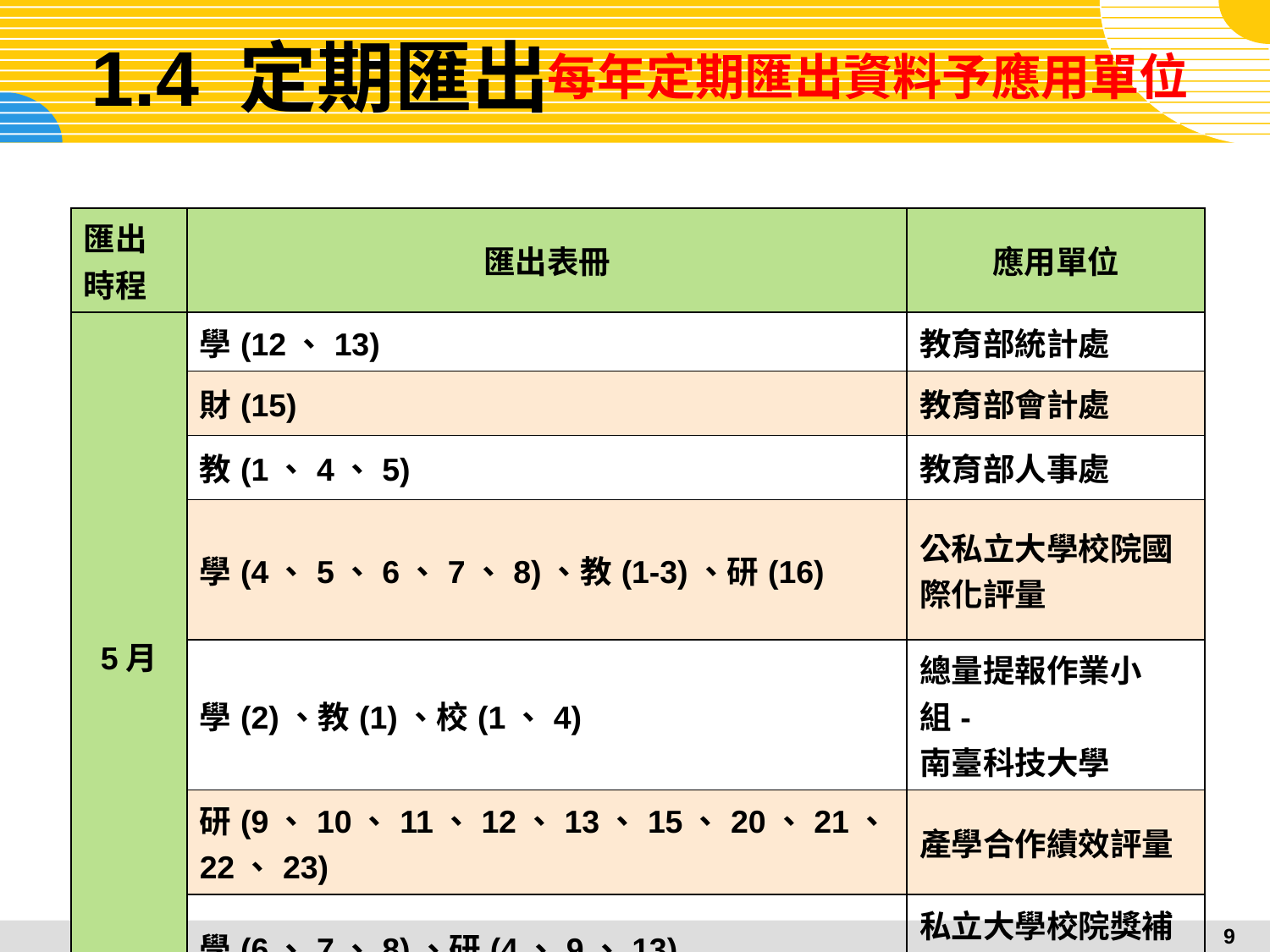

每年定期匯出資料予應用單位
# 1.4 定期匯出
| 匯出時程 | 匯出表冊 | 應用單位 |
| --- | --- | --- |
| 5月 | 學(12、13) | 教育部統計處 |
|  | 財(15) | 教育部會計處 |
|  | 教(1、4、5) | 教育部人事處 |
|  | 學(4、5、6、7、8)、教(1-3)、研(16) | 公私立大學校院國際化評量 |
|  | 學(2)、教(1)、校(1、4) | 總量提報作業小組- 南臺科技大學 |
|  | 研(9、10、11、12、13、15、20、21、22、23) | 產學合作績效評量 |
|  | 學(6、7、8)、研(4、9、13) | 私立大學校院獎補助小組 |